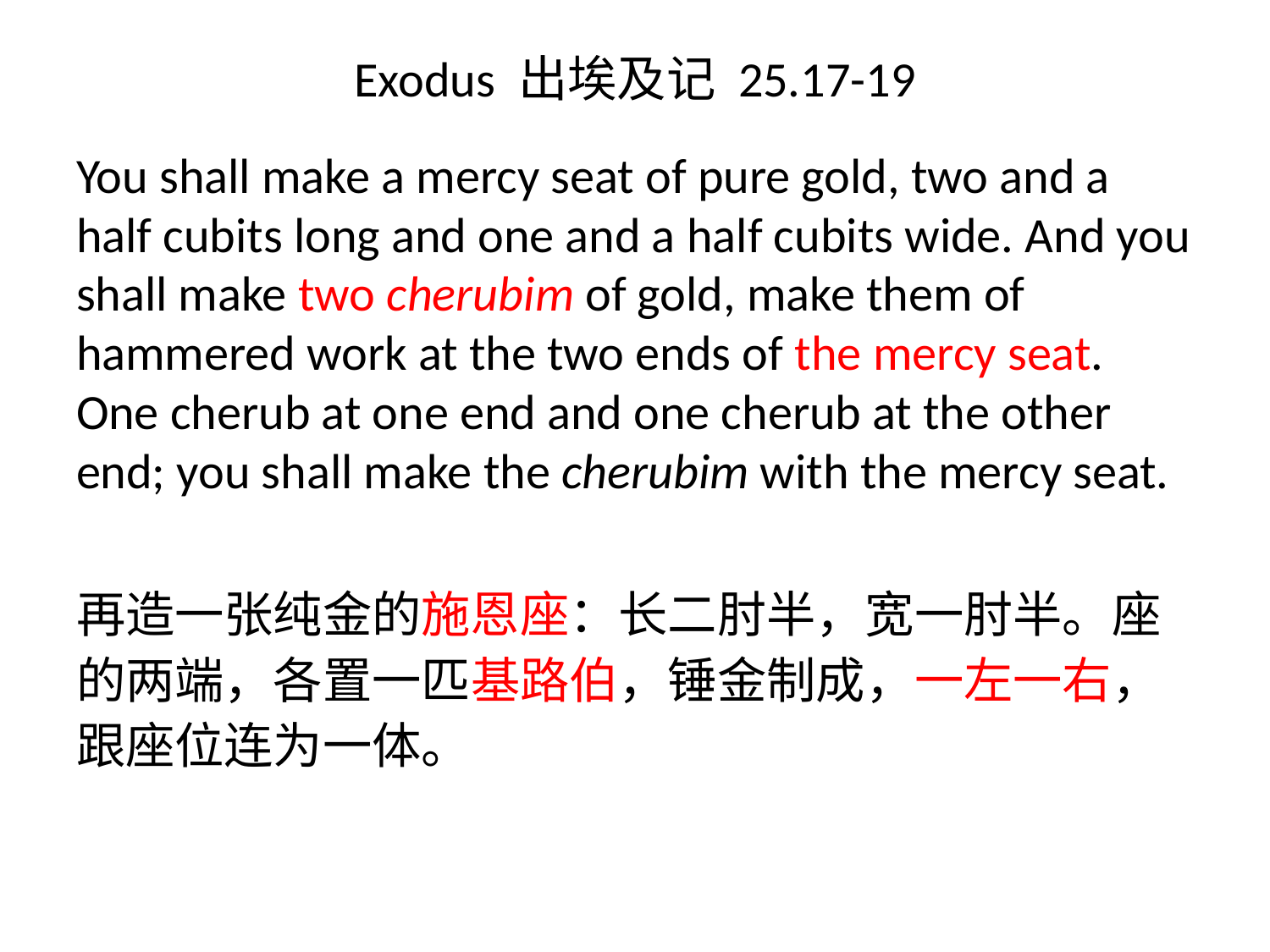

# Exodus 出埃及记 25.17-19
You shall make a mercy seat of pure gold, two and a half cubits long and one and a half cubits wide. And you shall make two cherubim of gold, make them of hammered work at the two ends of the mercy seat. One cherub at one end and one cherub at the other end; you shall make the cherubim with the mercy seat.

再造一张纯金的施恩座：长二肘半，宽一肘半。座的两端，各置一匹基路伯，锤金制成，一左一右，跟座位连为一体。